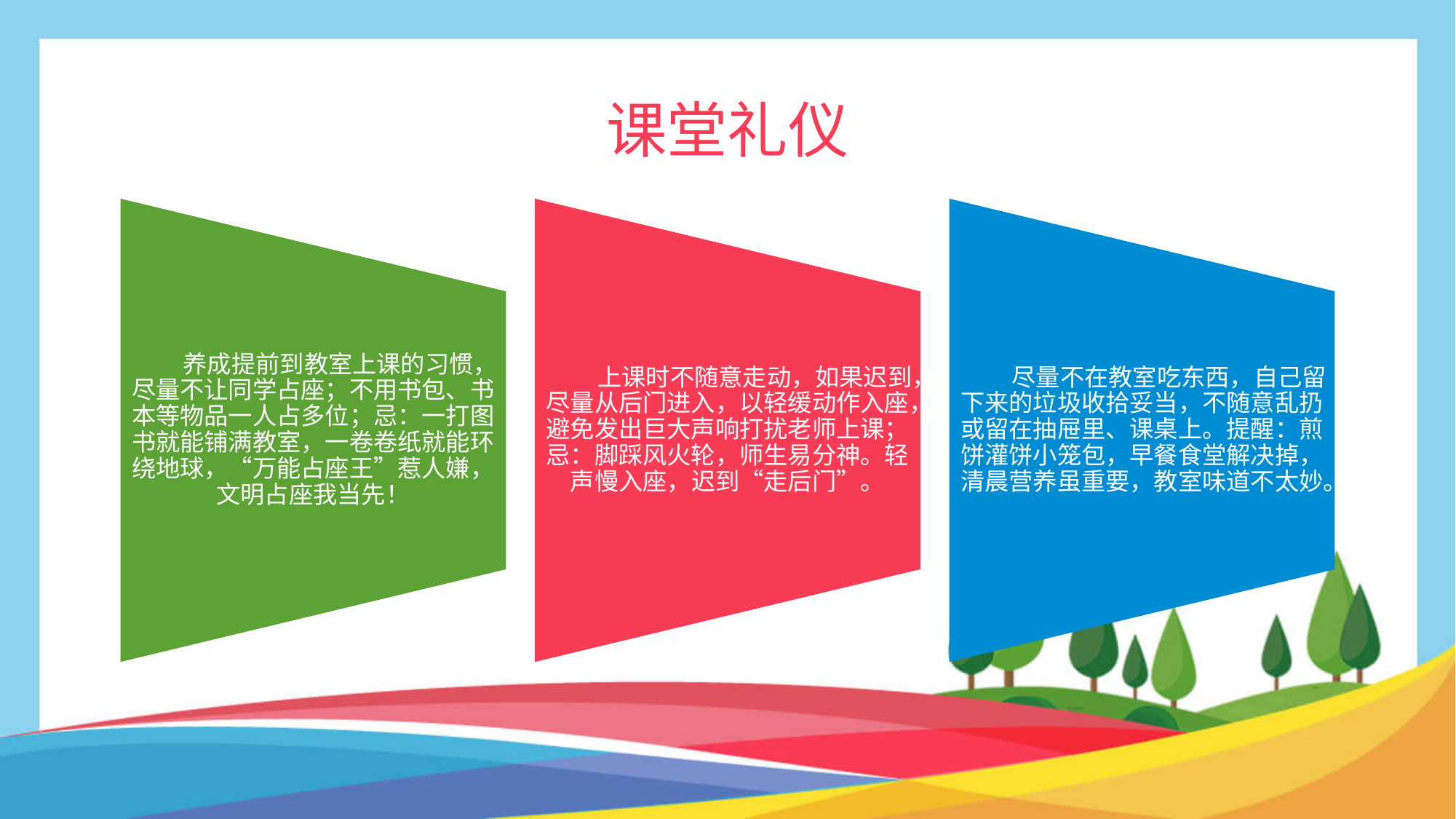

课堂礼仪
养成提前到教室上课的习惯，尽量不让同学占座；不用书包、书本等物品一人占多位；忌：一打图书就能铺满教室，一卷卷纸就能环绕地球，“万能占座王”惹人嫌，文明占座我当先！
上课时不随意走动，如果迟到，尽量从后门进入，以轻缓动作入座，避免发出巨大声响打扰老师上课；忌：脚踩风火轮，师生易分神。轻声慢入座，迟到“走后门”。
尽量不在教室吃东西，自己留下来的垃圾收拾妥当，不随意乱扔或留在抽屉里、课桌上。提醒：煎饼灌饼小笼包，早餐食堂解决掉，清晨营养虽重要，教室味道不太妙。